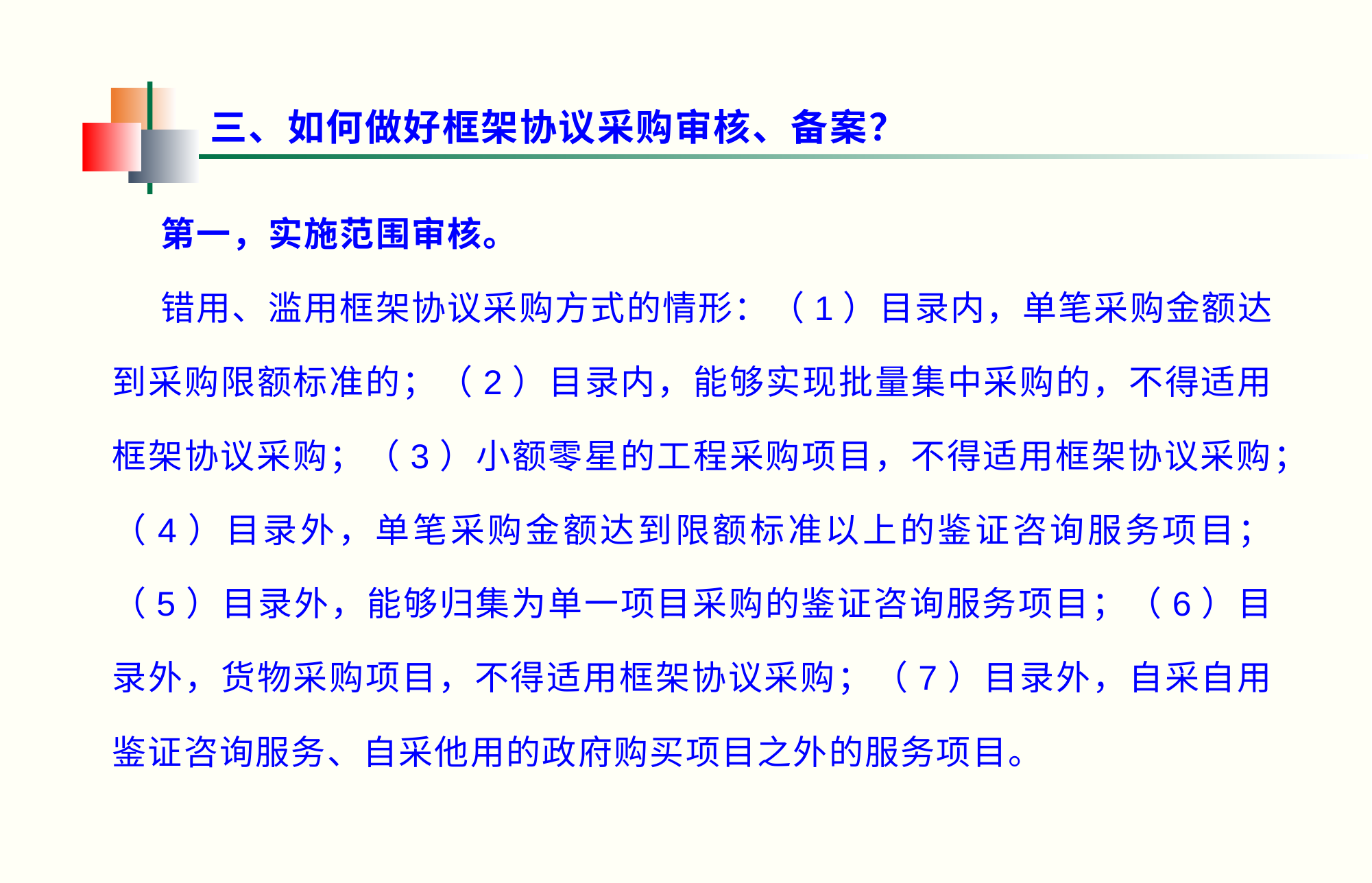

三、如何做好框架协议采购审核、备案？
第一，实施范围审核。
错用、滥用框架协议采购方式的情形：（1）目录内，单笔采购金额达到采购限额标准的；（2）目录内，能够实现批量集中采购的，不得适用框架协议采购；（3）小额零星的工程采购项目，不得适用框架协议采购；（4）目录外，单笔采购金额达到限额标准以上的鉴证咨询服务项目；（5）目录外，能够归集为单一项目采购的鉴证咨询服务项目；（6）目录外，货物采购项目，不得适用框架协议采购；（7）目录外，自采自用鉴证咨询服务、自采他用的政府购买项目之外的服务项目。